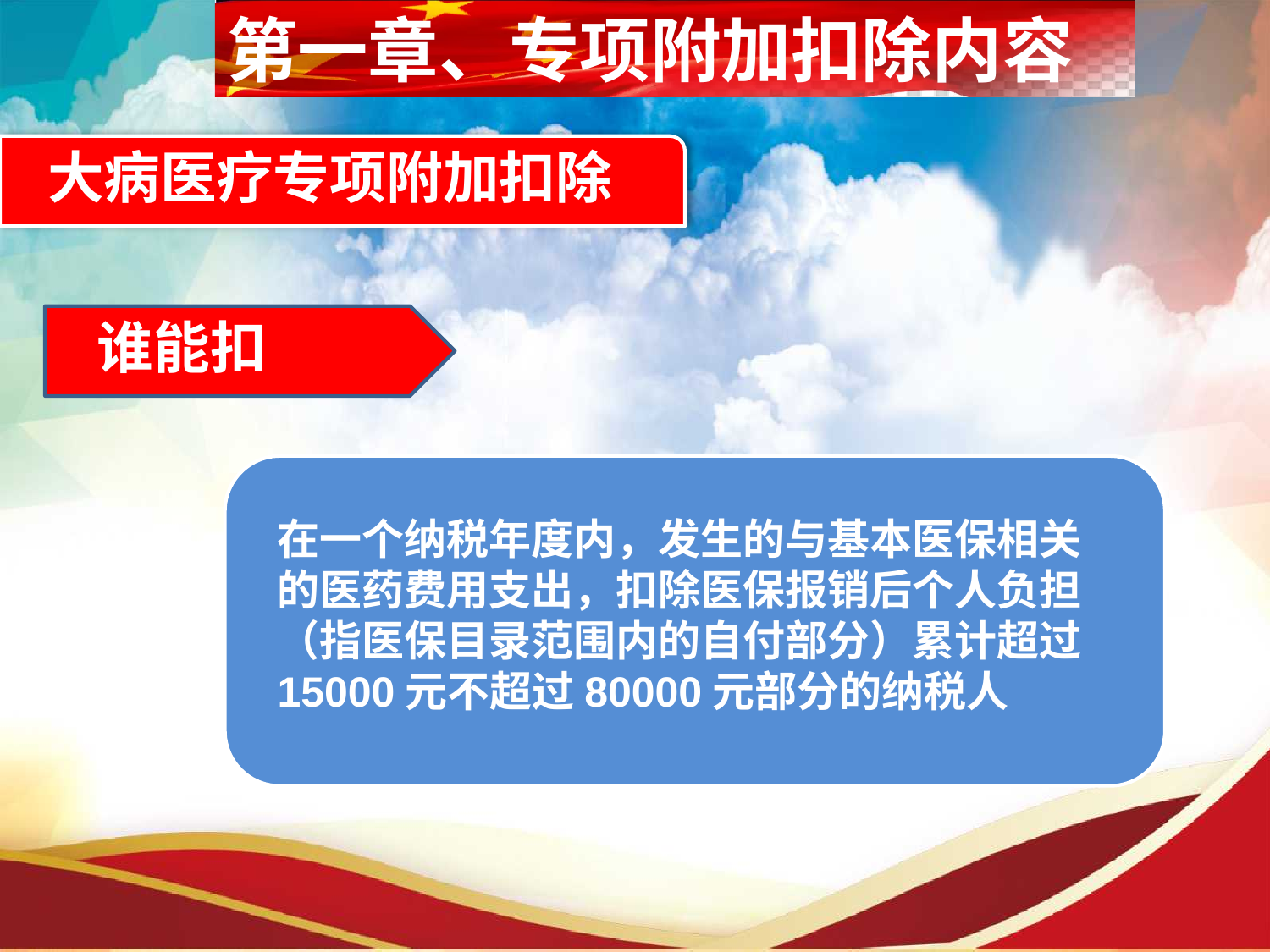

第一章、专项附加扣除内容

大病医疗专项附加扣除

谁能扣

在一个纳税年度内，发生的与基本医保相关的医药费用支出，扣除医保报销后个人负担（指医保目录范围内的自付部分）累计超过15000元不超过80000元部分的纳税人